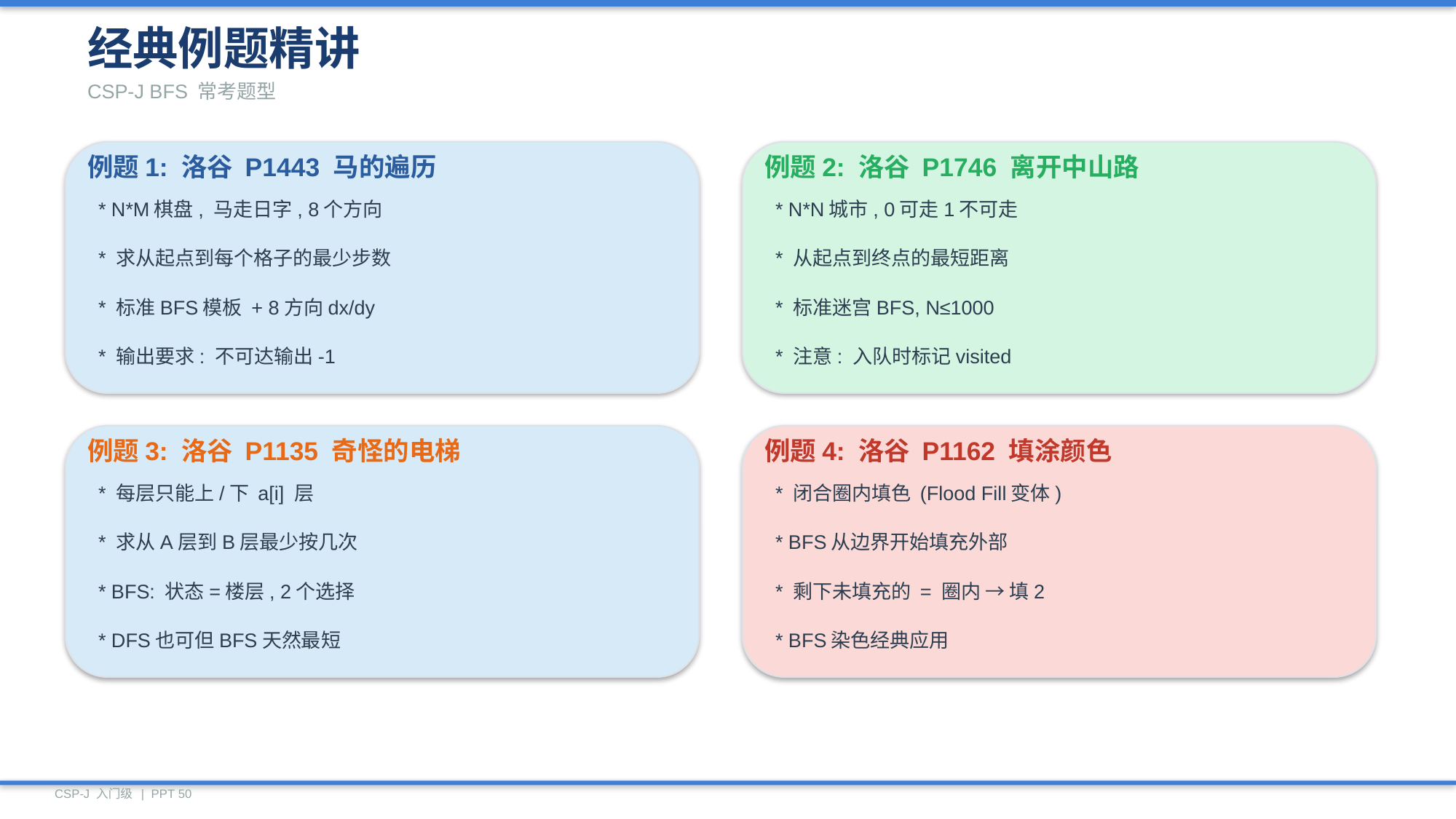

经典例题精讲
CSP-J BFS 常考题型

例题1: 洛谷 P1443 马的遍历
例题2: 洛谷 P1746 离开中山路
* N*M棋盘, 马走日字, 8个方向
* N*N城市, 0可走1不可走
* 求从起点到每个格子的最少步数
* 从起点到终点的最短距离
* 标准BFS模板 + 8方向dx/dy
* 标准迷宫BFS, N≤1000
* 输出要求: 不可达输出-1
* 注意: 入队时标记visited

例题3: 洛谷 P1135 奇怪的电梯
例题4: 洛谷 P1162 填涂颜色
* 每层只能上/下 a[i] 层
* 闭合圈内填色 (Flood Fill变体)
* 求从A层到B层最少按几次
* BFS从边界开始填充外部
* BFS: 状态=楼层, 2个选择
* 剩下未填充的 = 圈内 → 填2
* DFS也可但BFS天然最短
* BFS染色经典应用

CSP-J 入门级  |  PPT 50